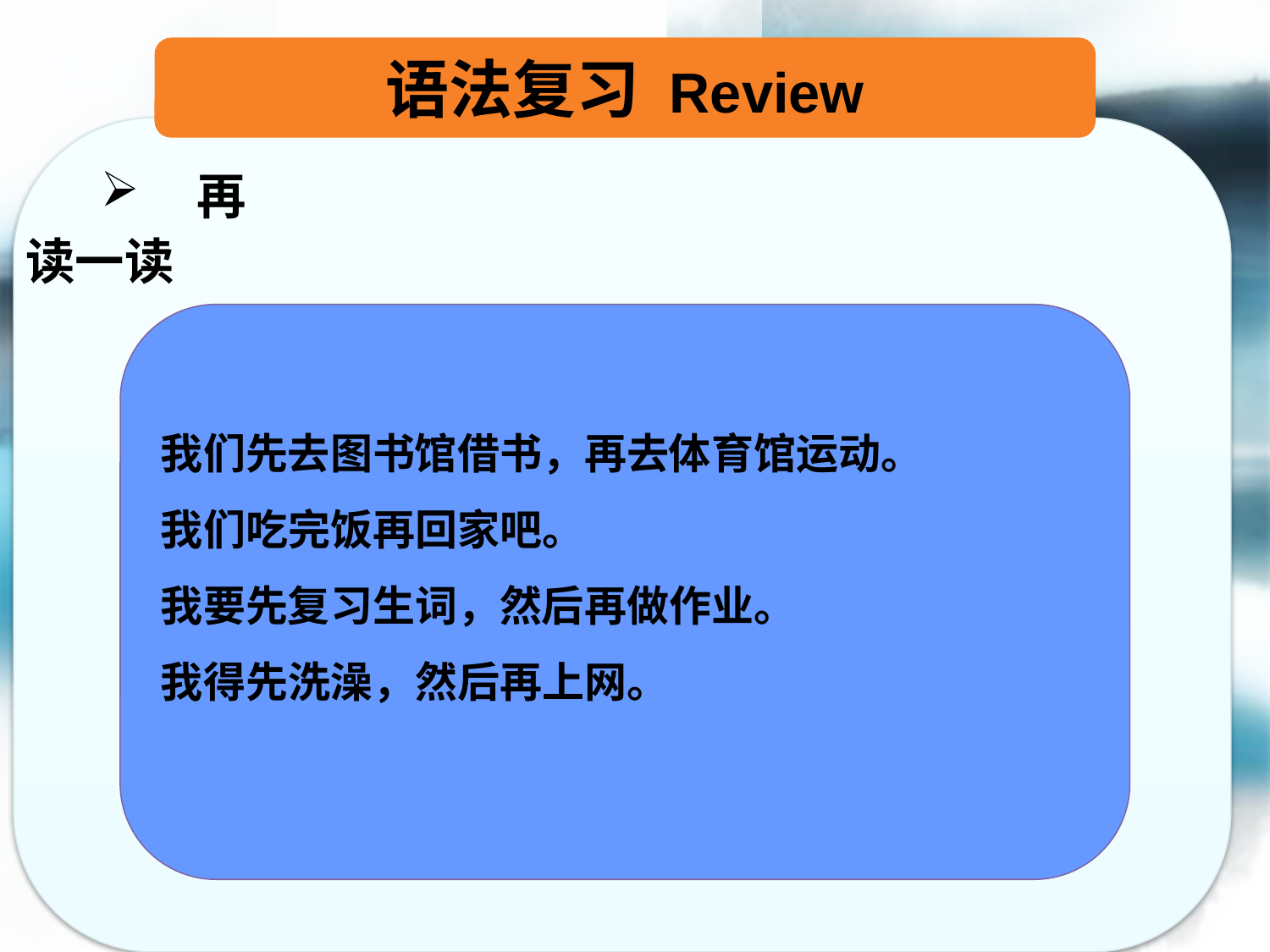

语法复习 Review

    再
读一读
我们先去图书馆借书，再去体育馆运动。
我们吃完饭再回家吧。
我要先复习生词，然后再做作业。
我得先洗澡，然后再上网。